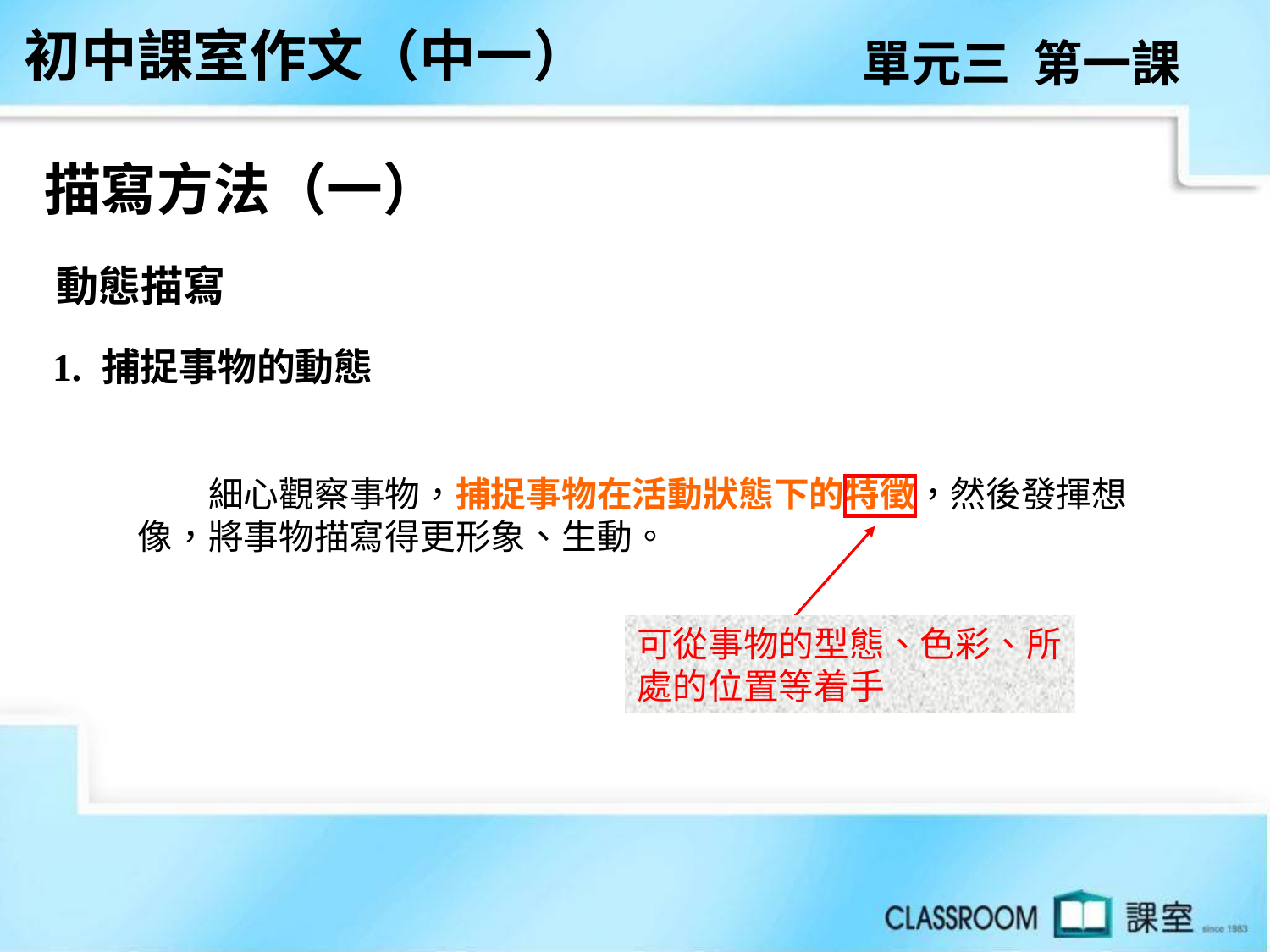

初中課室作文（中一）
單元三  第一課
描寫方法（一）
 動態描寫
 1. 捕捉事物的動態
　　細心觀察事物，捕捉事物在活動狀態下的特徵，然後發揮想像，將事物描寫得更形象、生動。

可從事物的型態、色彩、所處的位置等着手